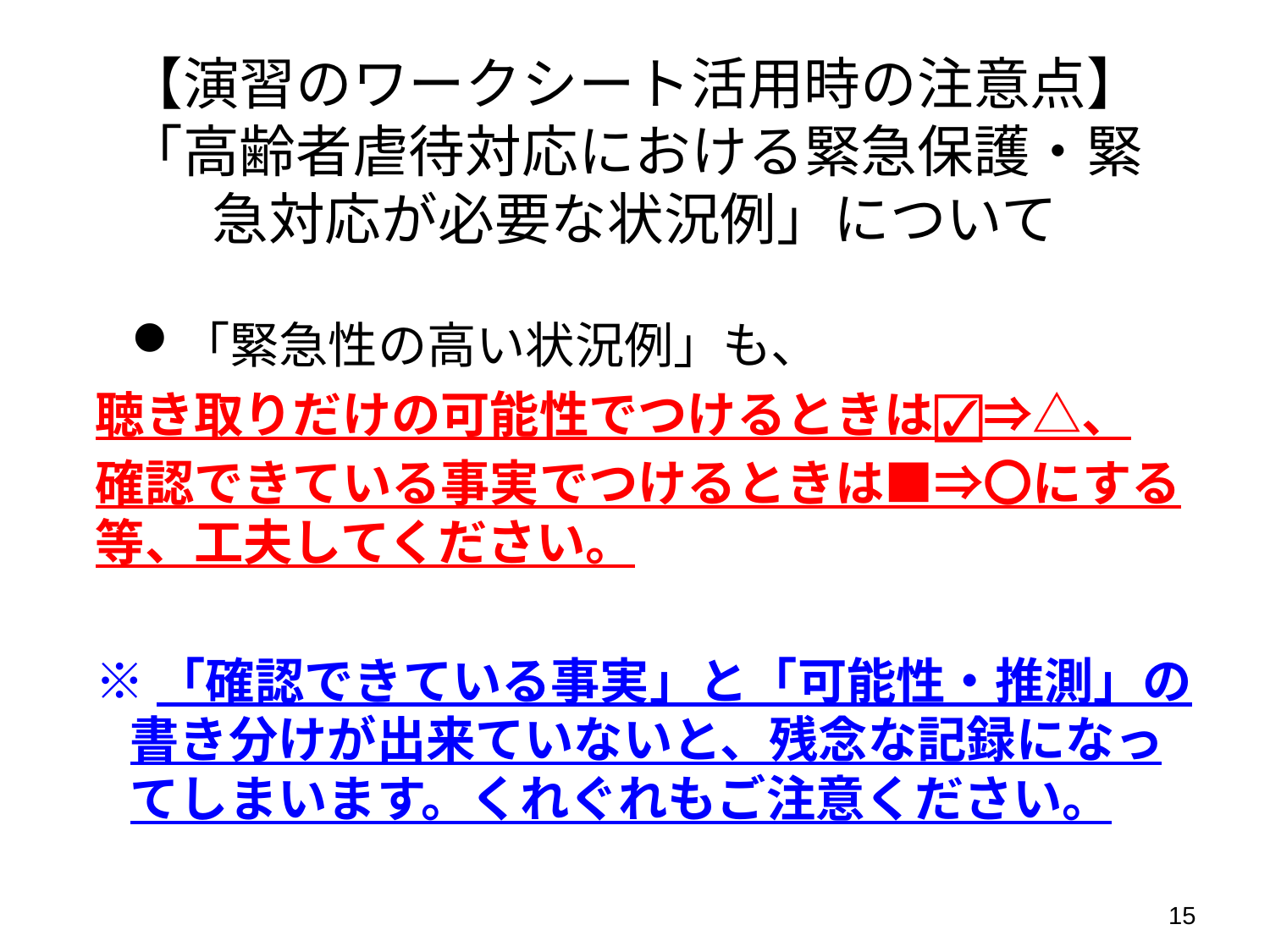

【演習のワークシート活用時の注意点】
「高齢者虐待対応における緊急保護・緊急対応が必要な状況例」について

「緊急性の高い状況例」も、
聴き取りだけの可能性でつけるときは☑⇒△、
確認できている事実でつけるときは■⇒〇にする等、工夫してください。

※「確認できている事実」と「可能性・推測」の書き分けが出来ていないと、残念な記録になってしまいます。くれぐれもご注意ください。
15